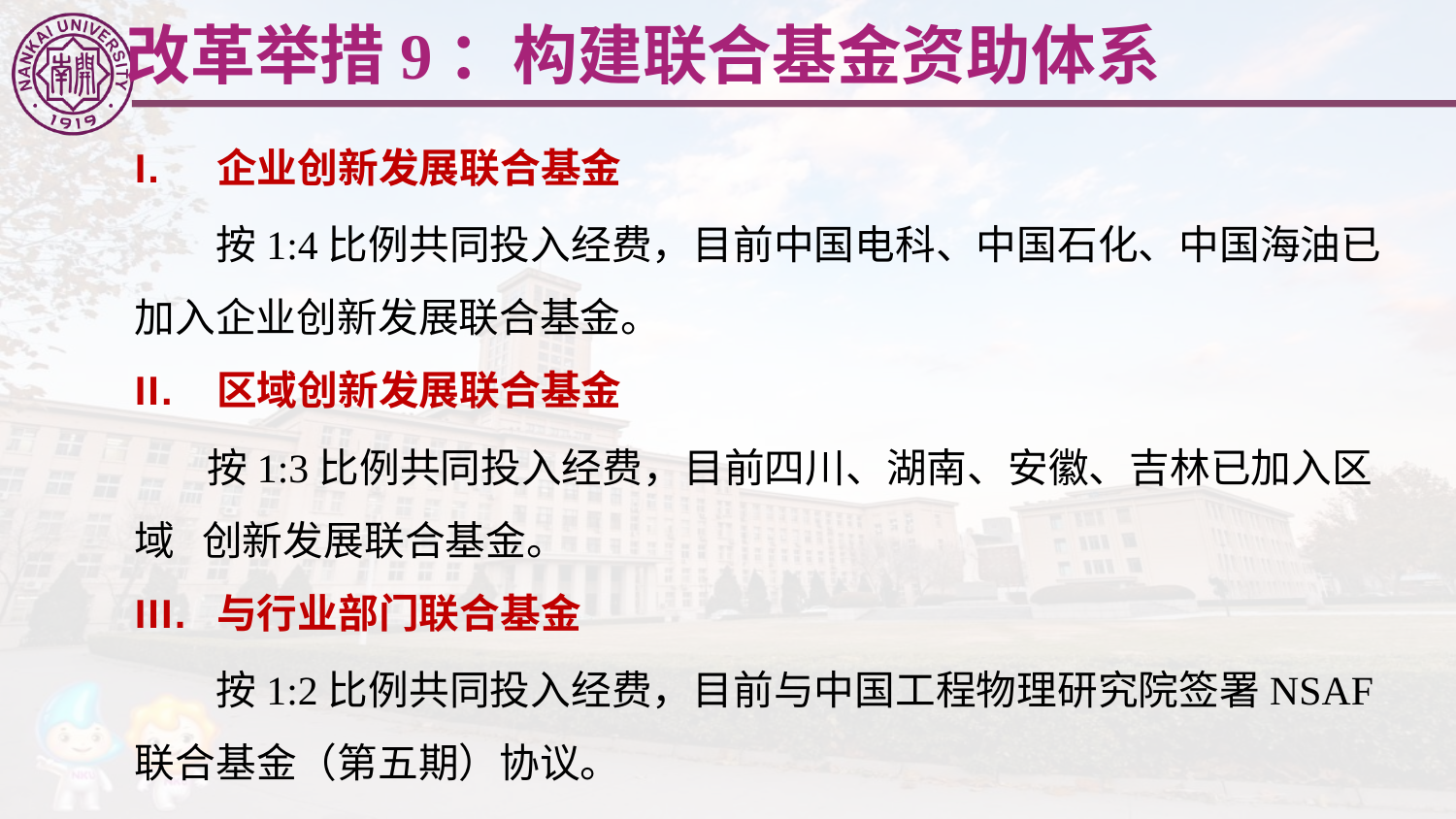

改革举措9：构建联合基金资助体系
企业创新发展联合基金
        按1:4比例共同投入经费，目前中国电科、中国石化、中国海油已加入企业创新发展联合基金。
区域创新发展联合基金
       按1:3比例共同投入经费，目前四川、湖南、安徽、吉林已加入区域   创新发展联合基金。
与行业部门联合基金
        按1:2比例共同投入经费，目前与中国工程物理研究院签署NSAF联合基金（第五期）协议。